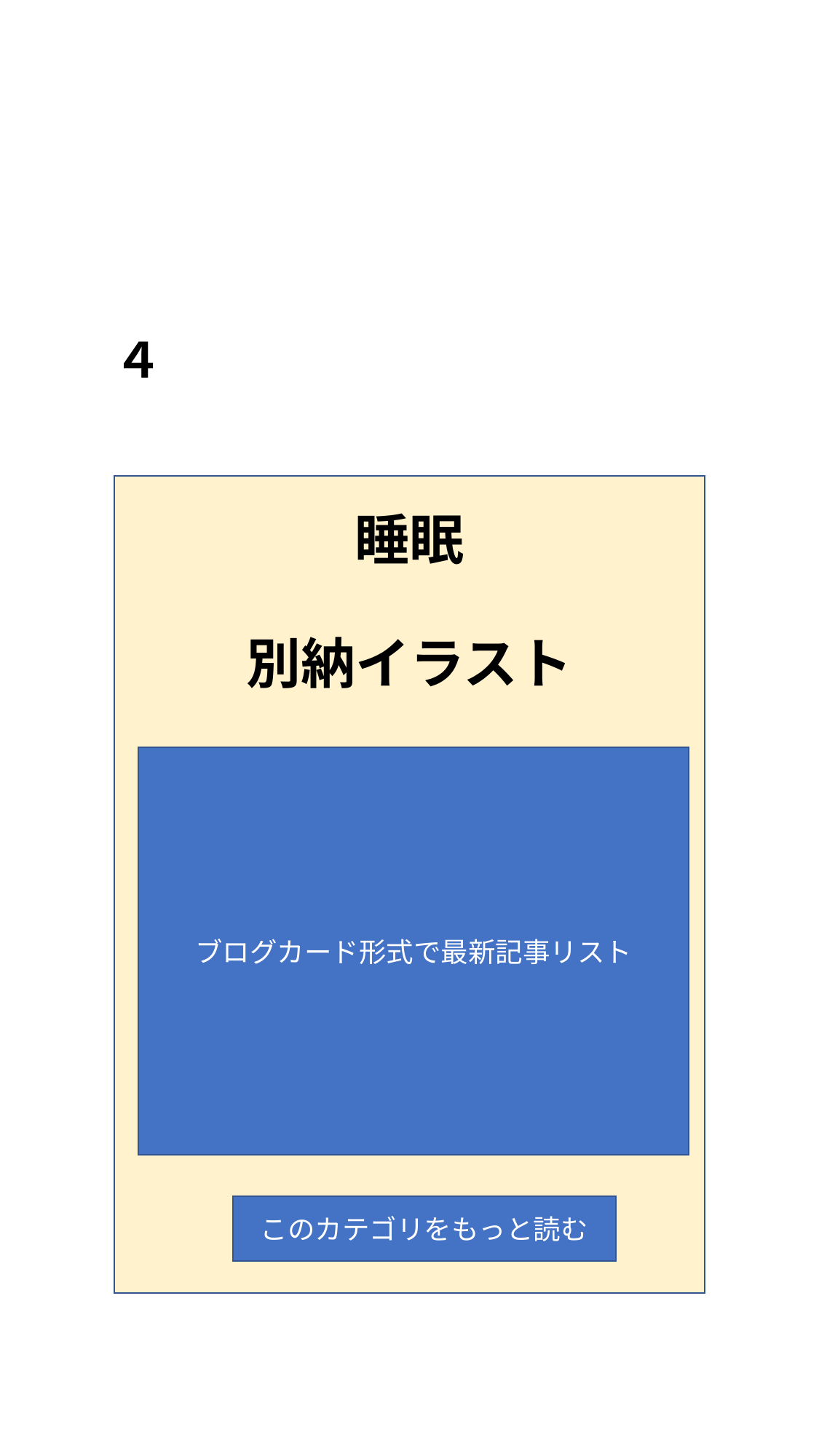

４

睡眠
別納イラスト
ブログカード形式で最新記事リスト
このカテゴリをもっと読む